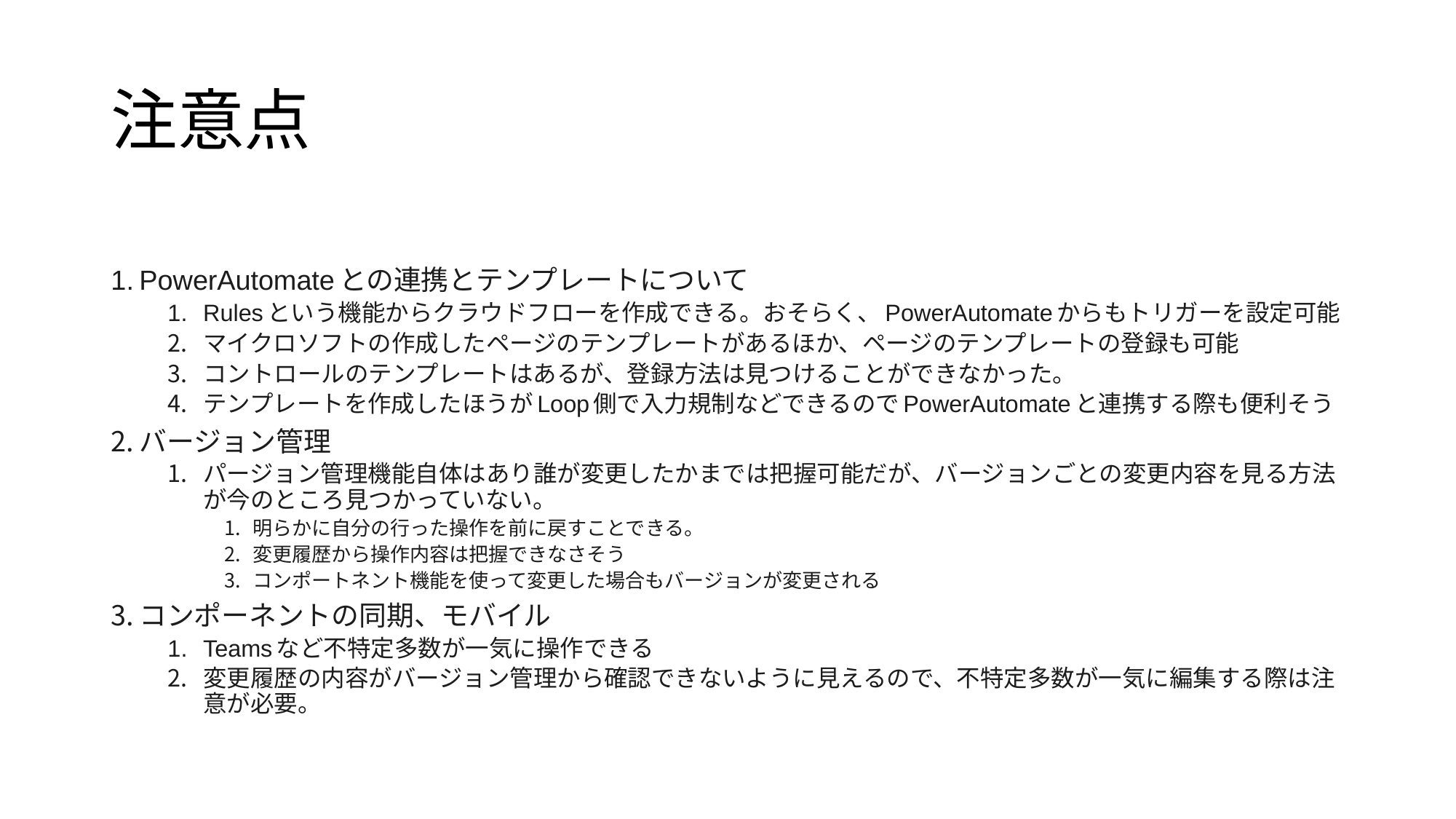

# 注意点

PowerAutomateとの連携とテンプレートについて
Rulesという機能からクラウドフローを作成できる。おそらく、PowerAutomateからもトリガーを設定可能
マイクロソフトの作成したページのテンプレートがあるほか、ページのテンプレートの登録も可能
コントロールのテンプレートはあるが、登録方法は見つけることができなかった。
テンプレートを作成したほうがLoop側で入力規制などできるのでPowerAutomateと連携する際も便利そう
バージョン管理
パージョン管理機能自体はあり誰が変更したかまでは把握可能だが、バージョンごとの変更内容を見る方法が今のところ見つかっていない。
明らかに自分の行った操作を前に戻すことできる。
変更履歴から操作内容は把握できなさそう
コンポートネント機能を使って変更した場合もバージョンが変更される
コンポーネントの同期、モバイル
Teamsなど不特定多数が一気に操作できる
変更履歴の内容がバージョン管理から確認できないように見えるので、不特定多数が一気に編集する際は注意が必要。